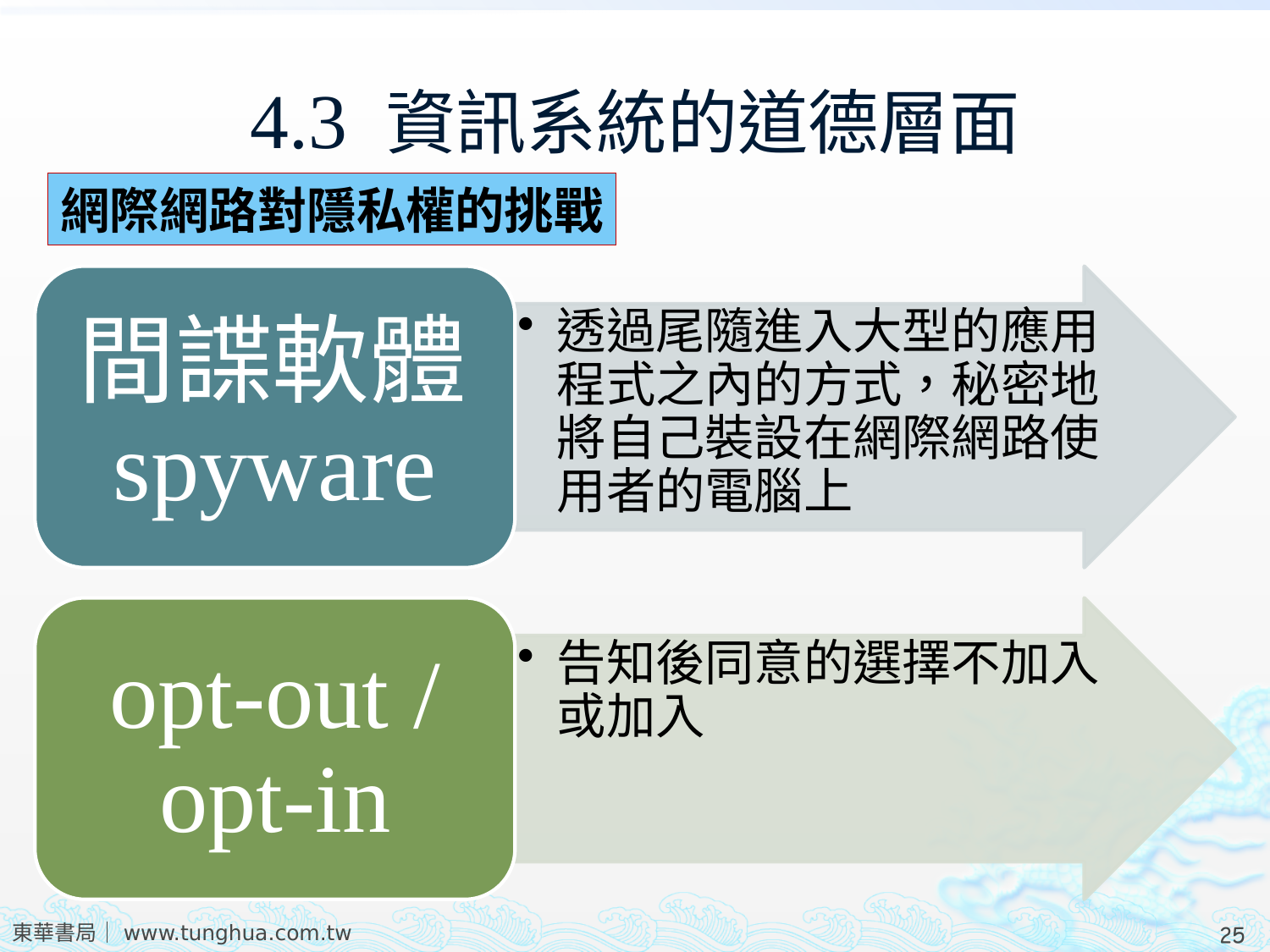

# 4.3 資訊系統的道德層面
網際網路對隱私權的挑戰
透過尾隨進入大型的應用程式之內的方式，秘密地將自己裝設在網際網路使用者的電腦上
間諜軟體spyware
告知後同意的選擇不加入或加入
opt-out / opt-in